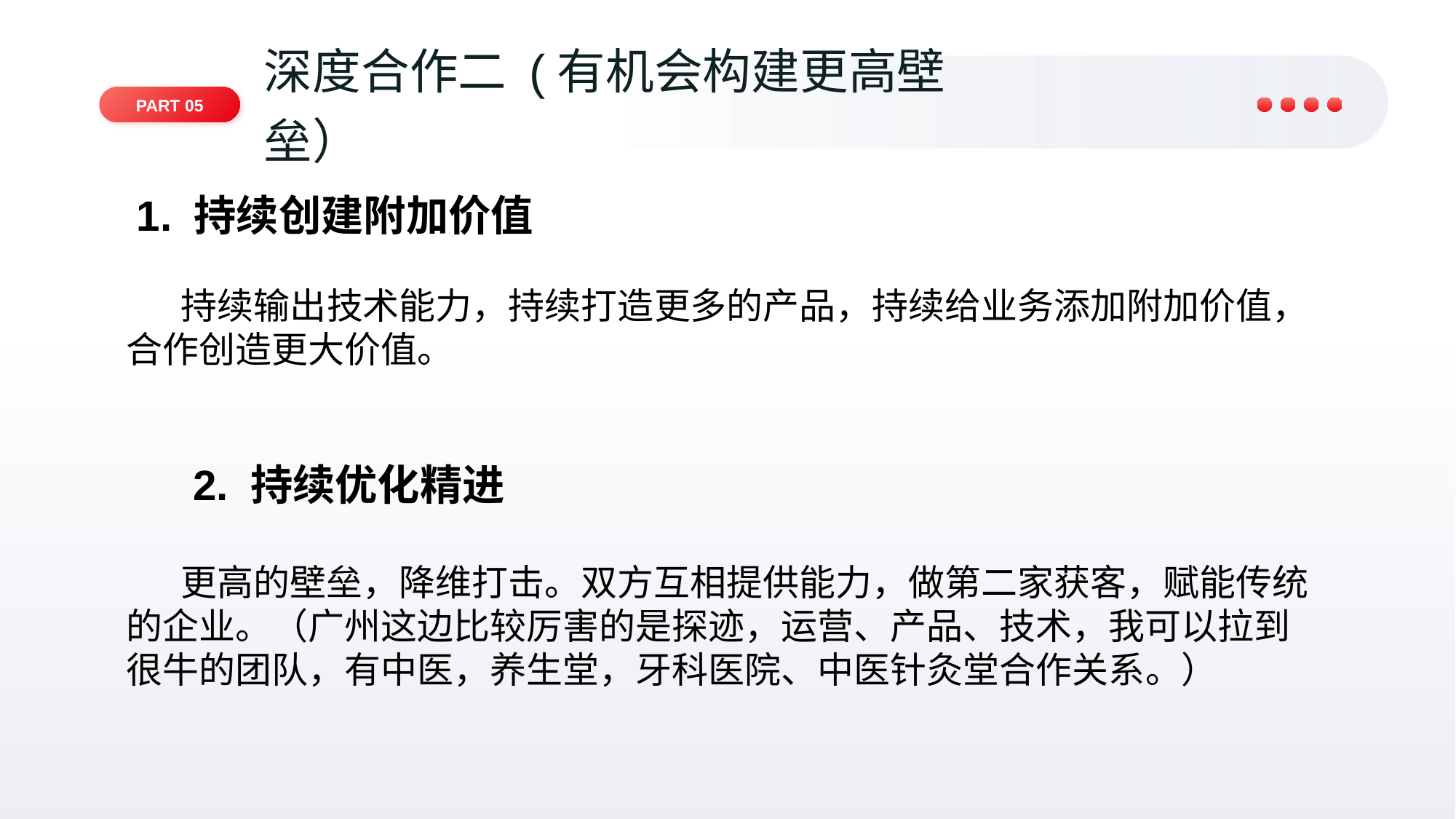

04

深度合作二 (有机会构建更高壁垒）

Part 05

 1. 持续创建附加价值

持续输出技术能力，持续打造更多的产品，持续给业务添加附加价值，合作创造更大价值。

 2. 持续优化精进

更高的壁垒，降维打击。双方互相提供能力，做第二家获客，赋能传统的企业。（广州这边比较厉害的是探迹，运营、产品、技术，我可以拉到很牛的团队，有中医，养生堂，牙科医院、中医针灸堂合作关系。）